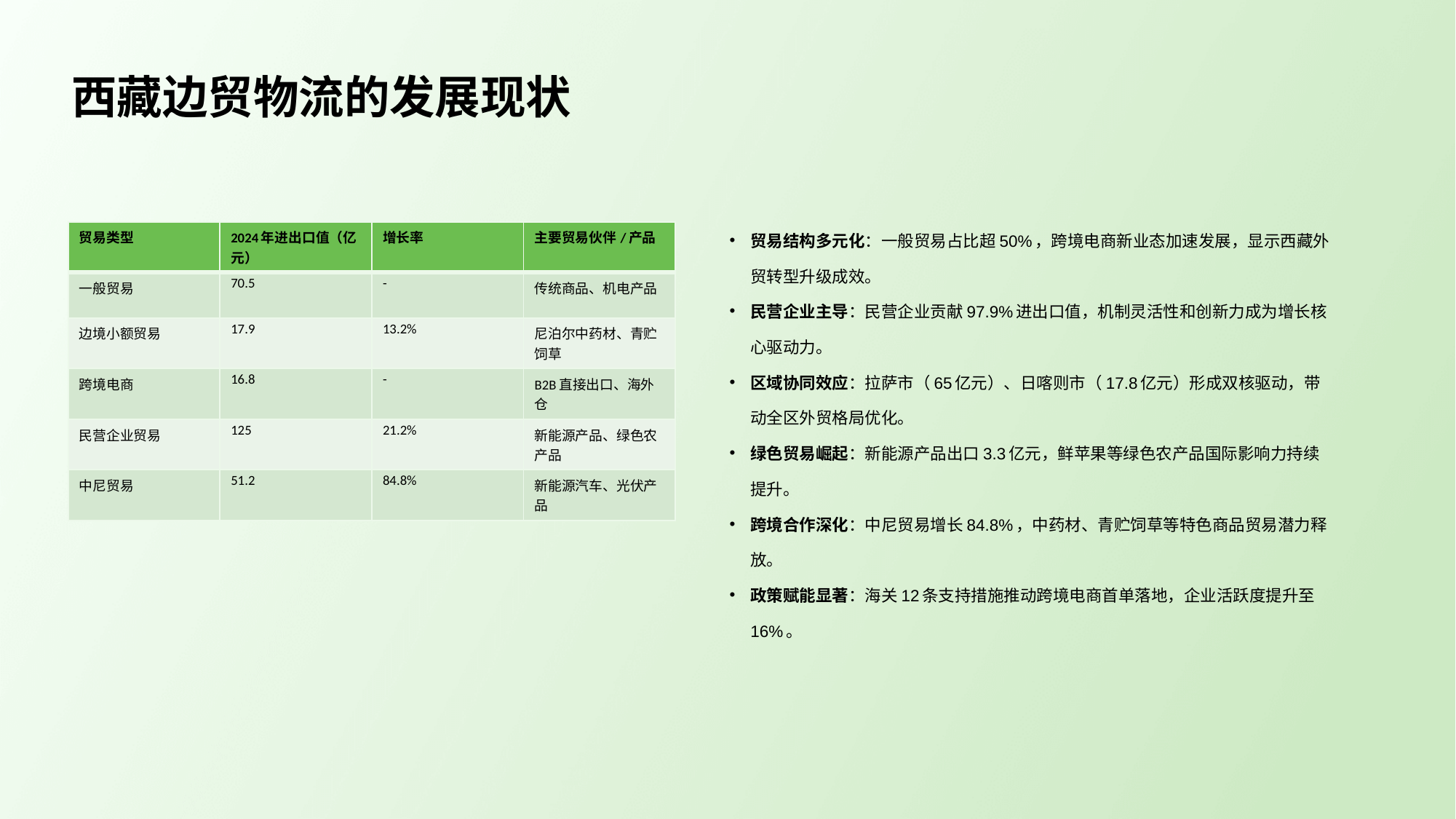

西藏边贸物流的发展现状
贸易结构多元化：一般贸易占比超50%，跨境电商新业态加速发展，显示西藏外贸转型升级成效。
民营企业主导：民营企业贡献97.9%进出口值，机制灵活性和创新力成为增长核心驱动力。
区域协同效应：拉萨市（65亿元）、日喀则市（17.8亿元）形成双核驱动，带动全区外贸格局优化。
绿色贸易崛起：新能源产品出口3.3亿元，鲜苹果等绿色农产品国际影响力持续提升。
跨境合作深化：中尼贸易增长84.8%，中药材、青贮饲草等特色商品贸易潜力释放。
政策赋能显著：海关12条支持措施推动跨境电商首单落地，企业活跃度提升至16%。
| 贸易类型 | 2024年进出口值（亿元） | 增长率 | 主要贸易伙伴/产品 |
| --- | --- | --- | --- |
| 一般贸易 | 70.5 | - | 传统商品、机电产品 |
| 边境小额贸易 | 17.9 | 13.2% | 尼泊尔中药材、青贮饲草 |
| 跨境电商 | 16.8 | - | B2B直接出口、海外仓 |
| 民营企业贸易 | 125 | 21.2% | 新能源产品、绿色农产品 |
| 中尼贸易 | 51.2 | 84.8% | 新能源汽车、光伏产品 |